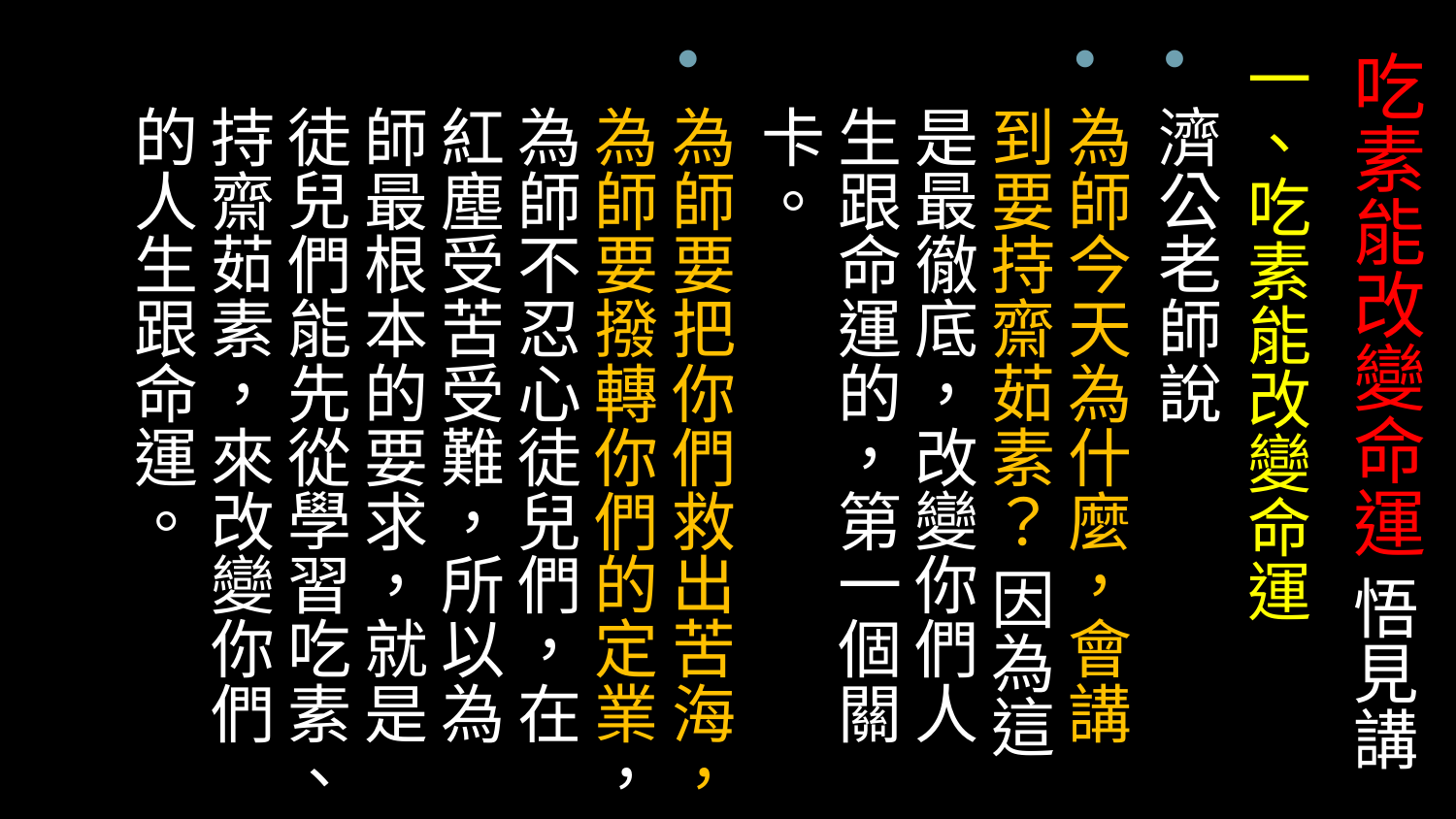

一、吃素能改變命運
濟公老師說
為師今天為什麼，會講到要持齋茹素？ 因為這是最徹底，改變你們人生跟命運的，第一個關卡。
為師要把你們救出苦海，為師要撥轉你們的定業，為師不忍心徒兒們，在紅塵受苦受難，所以為師最根本的要求，就是徒兒們能先從學習吃素、持齋茹素，來改變你們的人生跟命運。

# 吃素能改變命運 悟見講